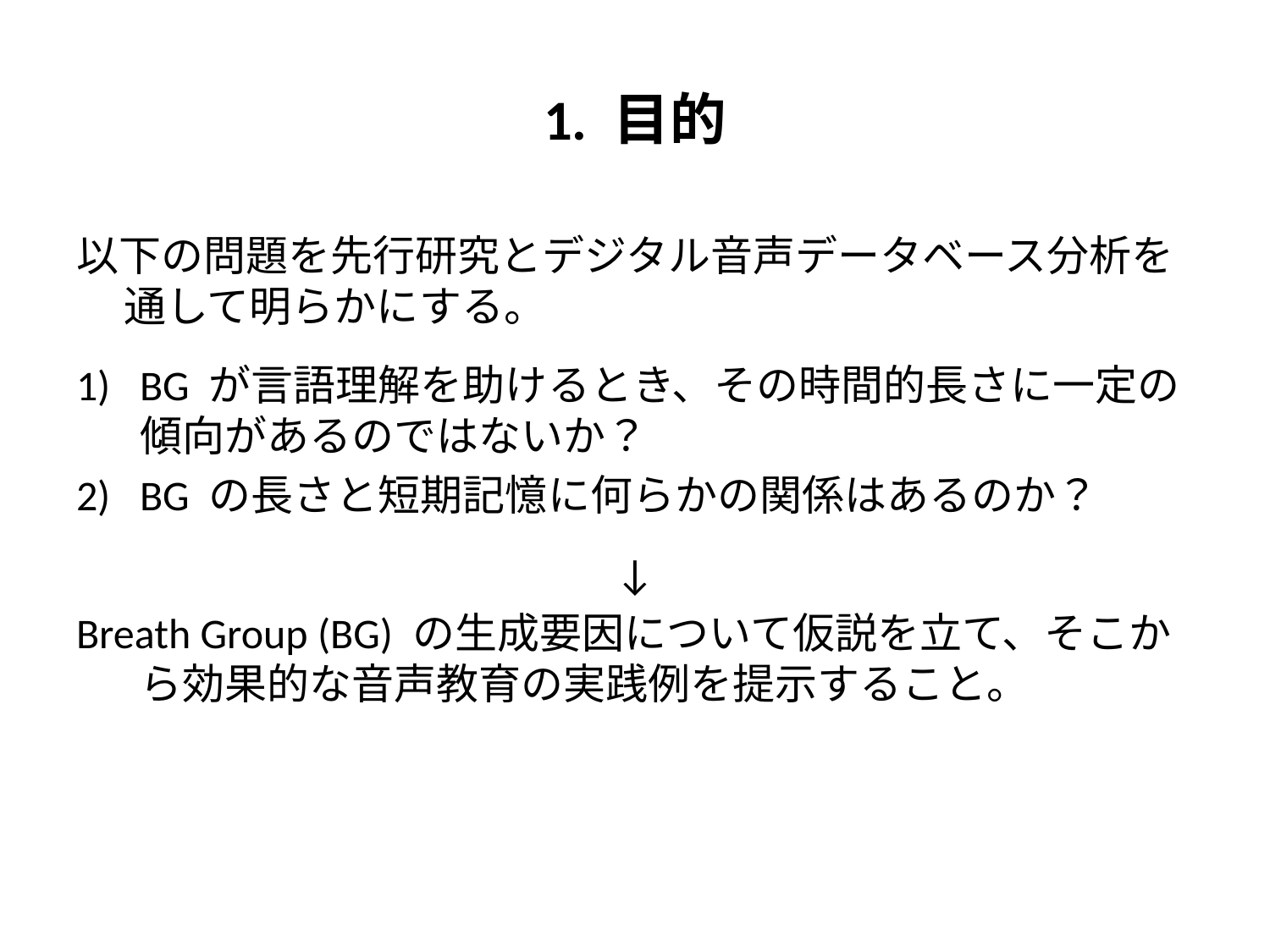

# 1. 目的
以下の問題を先行研究とデジタル音声データベース分析を通して明らかにする。

BG が言語理解を助けるとき、その時間的長さに一定の傾向があるのではないか？
BG の長さと短期記憶に何らかの関係はあるのか？

↓
Breath Group (BG) の生成要因について仮説を立て、そこから効果的な音声教育の実践例を提示すること。